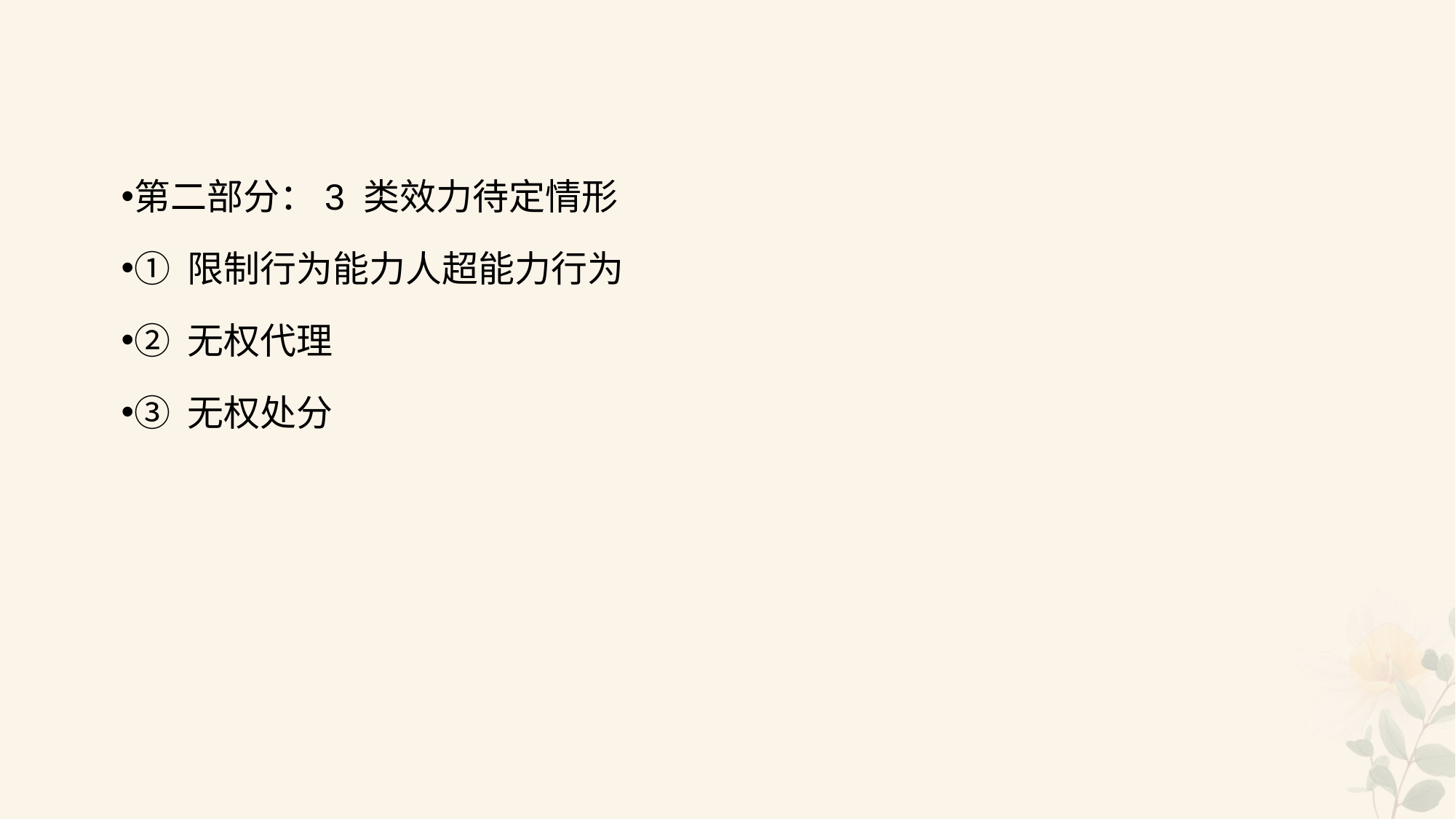

#
第二部分：3 类效力待定情形
① 限制行为能力人超能力行为
② 无权代理
③ 无权处分